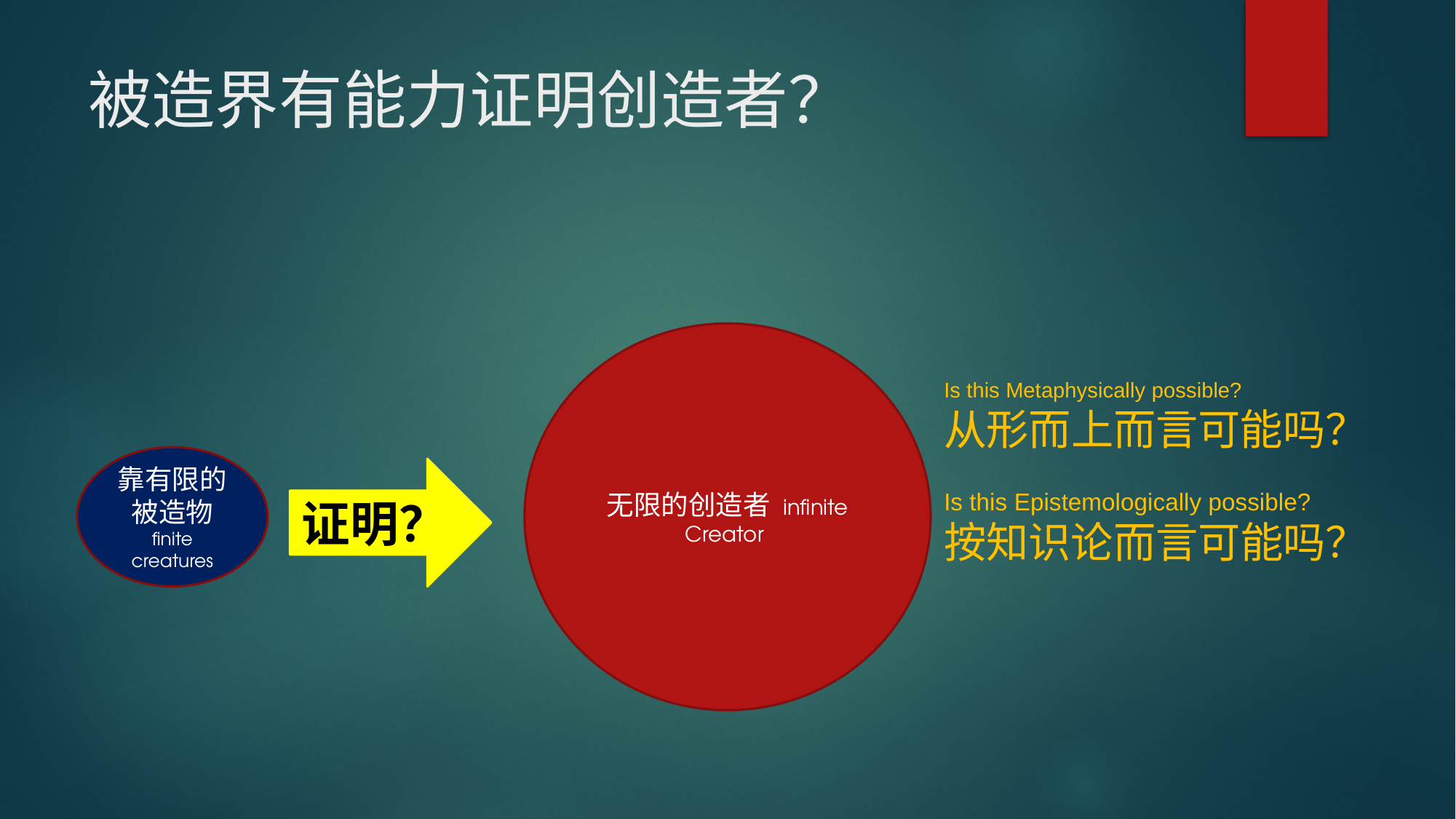

# 被造界有能力证明创造者？
无限的创造者 infinite Creator
Is this Metaphysically possible?
从形而上而言可能吗？

Is this Epistemologically possible?
按知识论而言可能吗？

靠有限的被造物
finite creatures
证明？